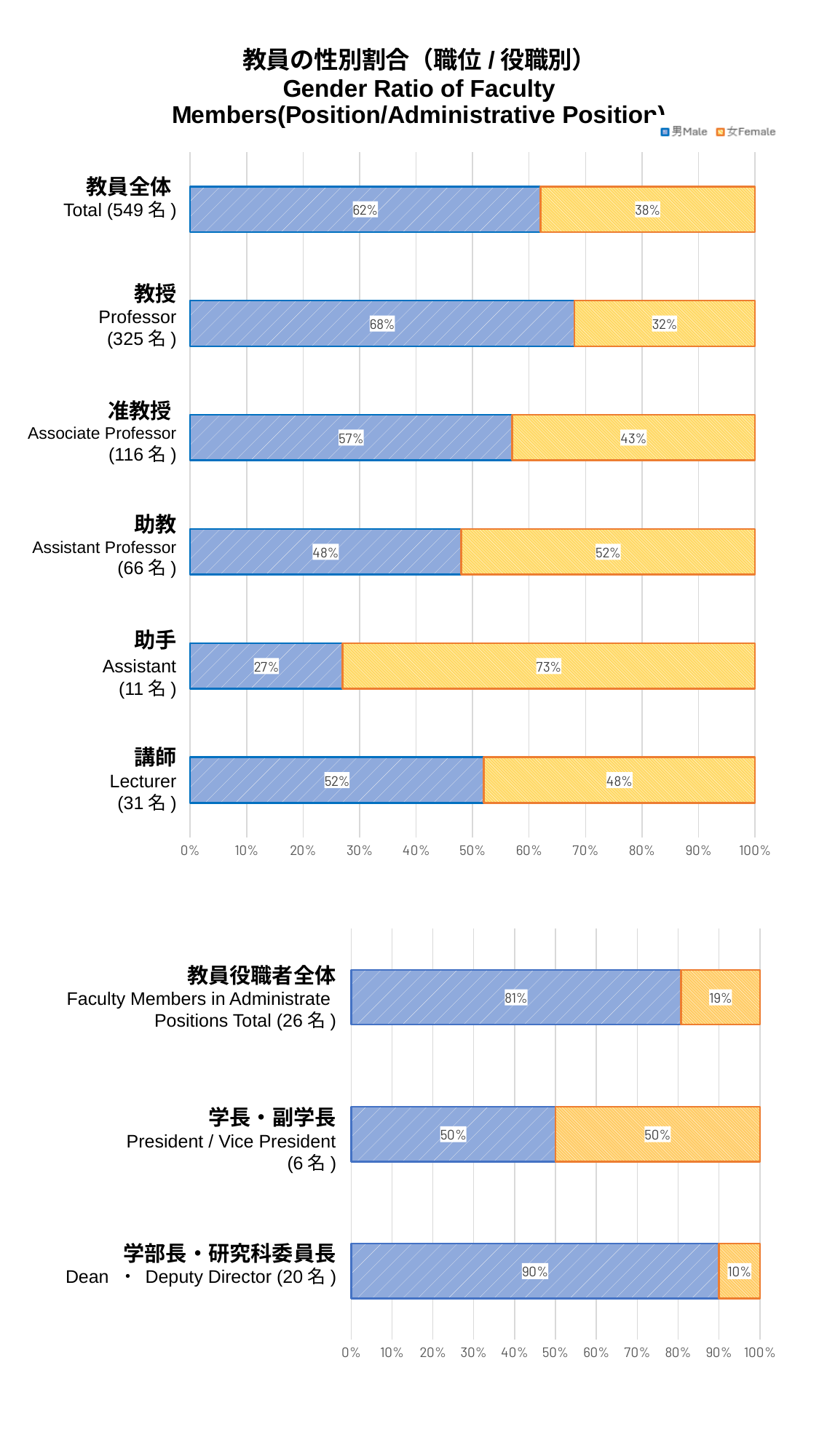

### Chart: 教員の性別割合（職位/役職別）
Gender Ratio of Faculty Members(Position/Administrative Position)

| Category | 男性Male | 女性Female |
|---|---|---|
| 講師Lecturer
(31名) | 0.52 | 0.48 |
| 助手Assistant
(11名)
 | 0.27 | 0.73 |
| 助教
Assistant Professor
(66名) | 0.48 | 0.52 |
| 准教授
Associate Professor
(116名) | 0.57 | 0.43 |
| 教授Professor
(325名) | 0.68 | 0.32 |
| 教員全体Total
(549名) | 0.62 | 0.38 |
教員全体
Total (549名)

教授
Professor
(325名)
准教授
Associate Professor
(116名)
助教
Assistant Professor
(66名)
助手
 Assistant
(11名)
講師
 Lecturer
(31名)

### Chart

| Category | 男性 | 女性 |
|---|---|---|
| 学部長・研究科委員長
Dean・Deputy Director
(20名) | 0.9 | 0.1 |
| 学長・副学長
President/Vice President
(6名) | 0.5 | 0.5 |
| 教員役職者全体
Faculty Members in Administrate Positions Total
(26名) | 0.8076923076923077 | 0.19230769230769232 |
教員役職者全体
Faculty Members in Administrate
Positions Total (26名)
学長・副学長
President / Vice President
(6名)
学部長・研究科委員長
Dean ・ Deputy Director (20名)